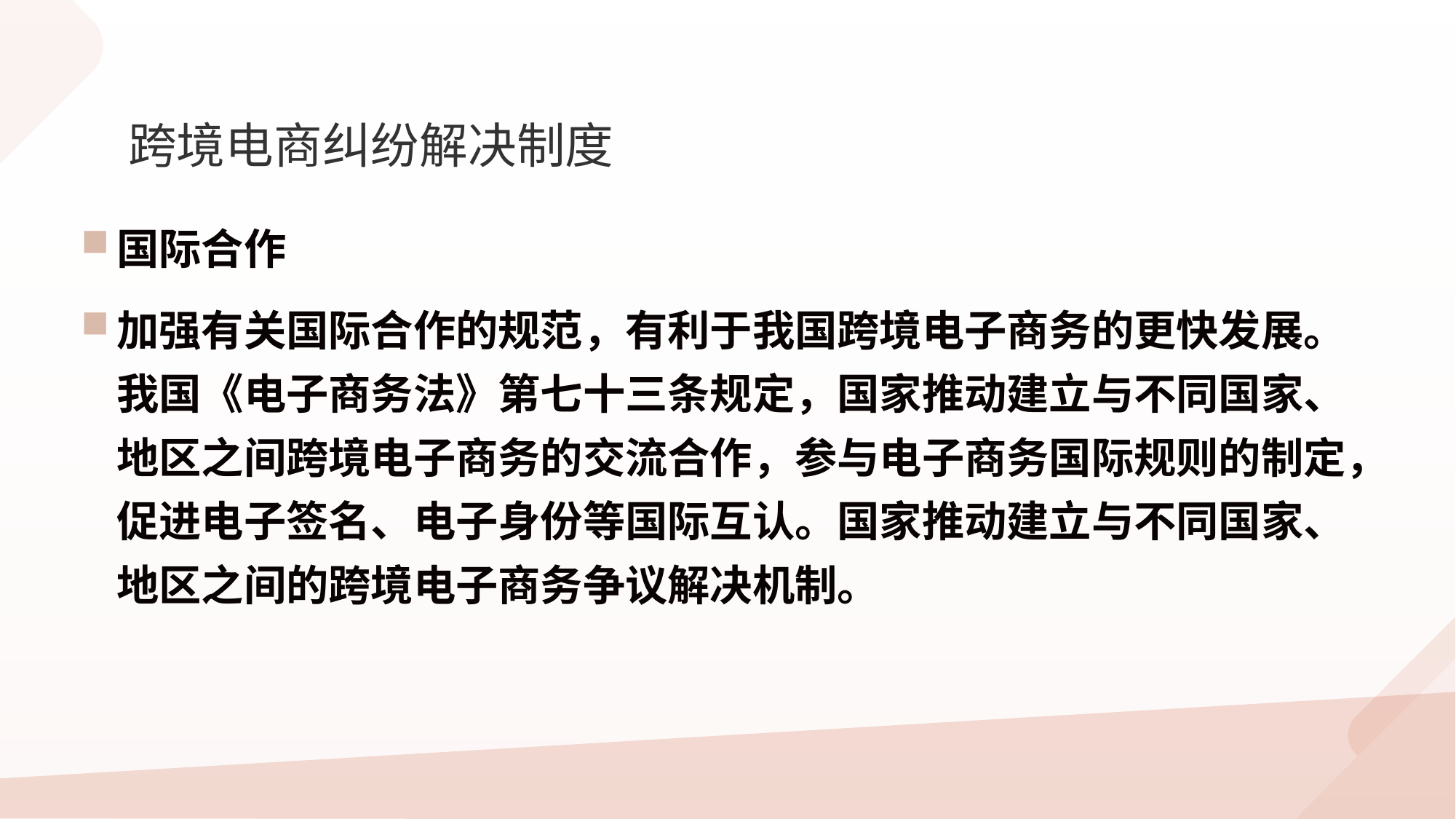

跨境电商纠纷解决制度
国际合作
加强有关国际合作的规范，有利于我国跨境电子商务的更快发展。我国《电子商务法》第七十三条规定，国家推动建立与不同国家、地区之间跨境电子商务的交流合作，参与电子商务国际规则的制定，促进电子签名、电子身份等国际互认。国家推动建立与不同国家、地区之间的跨境电子商务争议解决机制。